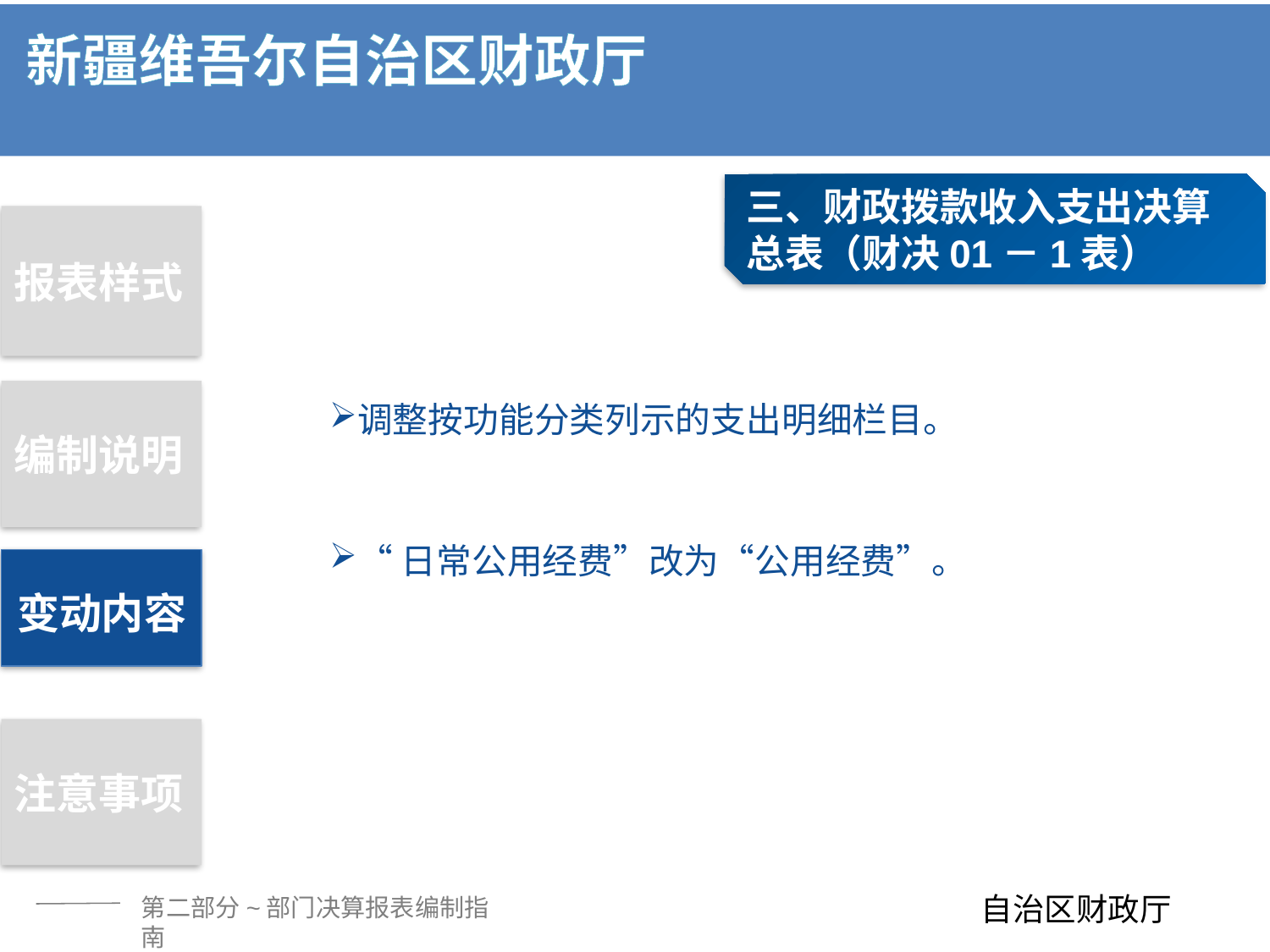

三、财政拨款收入支出决算总表（财决01－1表）
报表样式

调整按功能分类列示的支出明细栏目。

“日常公用经费”改为“公用经费”。
编制说明

变动内容

注意事项
第二部分~部门决算报表编制指南
34